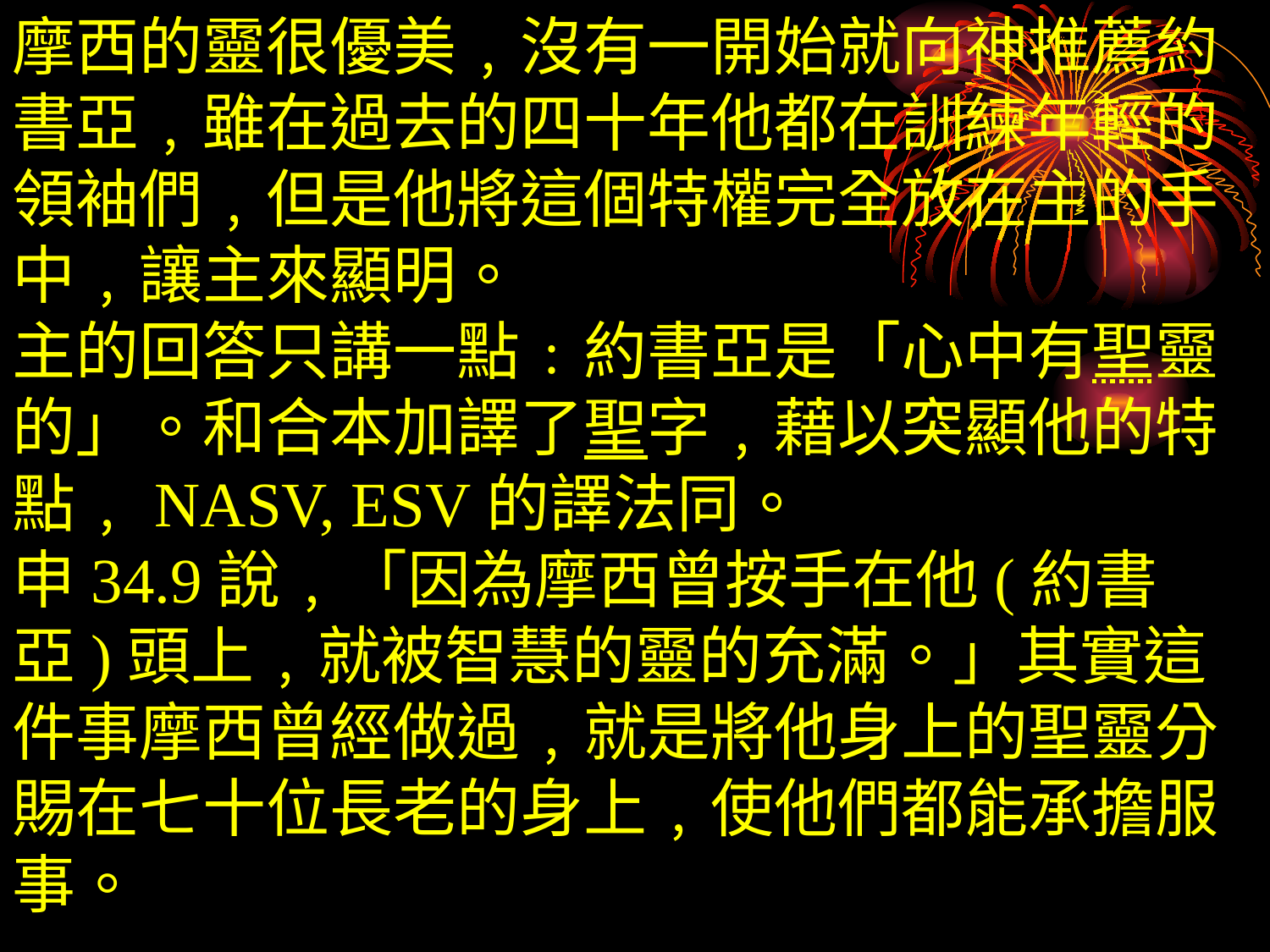

摩西的靈很優美﹐沒有一開始就向神推薦約書亞﹐雖在過去的四十年他都在訓練年輕的領袖們﹐但是他將這個特權完全放在主的手中﹐讓主來顯明。
主的回答只講一點﹕約書亞是「心中有聖靈的」。和合本加譯了聖字﹐藉以突顯他的特點﹐NASV, ESV的譯法同。
申34.9說﹐「因為摩西曾按手在他(約書亞)頭上﹐就被智慧的靈的充滿。」其實這件事摩西曾經做過﹐就是將他身上的聖靈分賜在七十位長老的身上﹐使他們都能承擔服事。